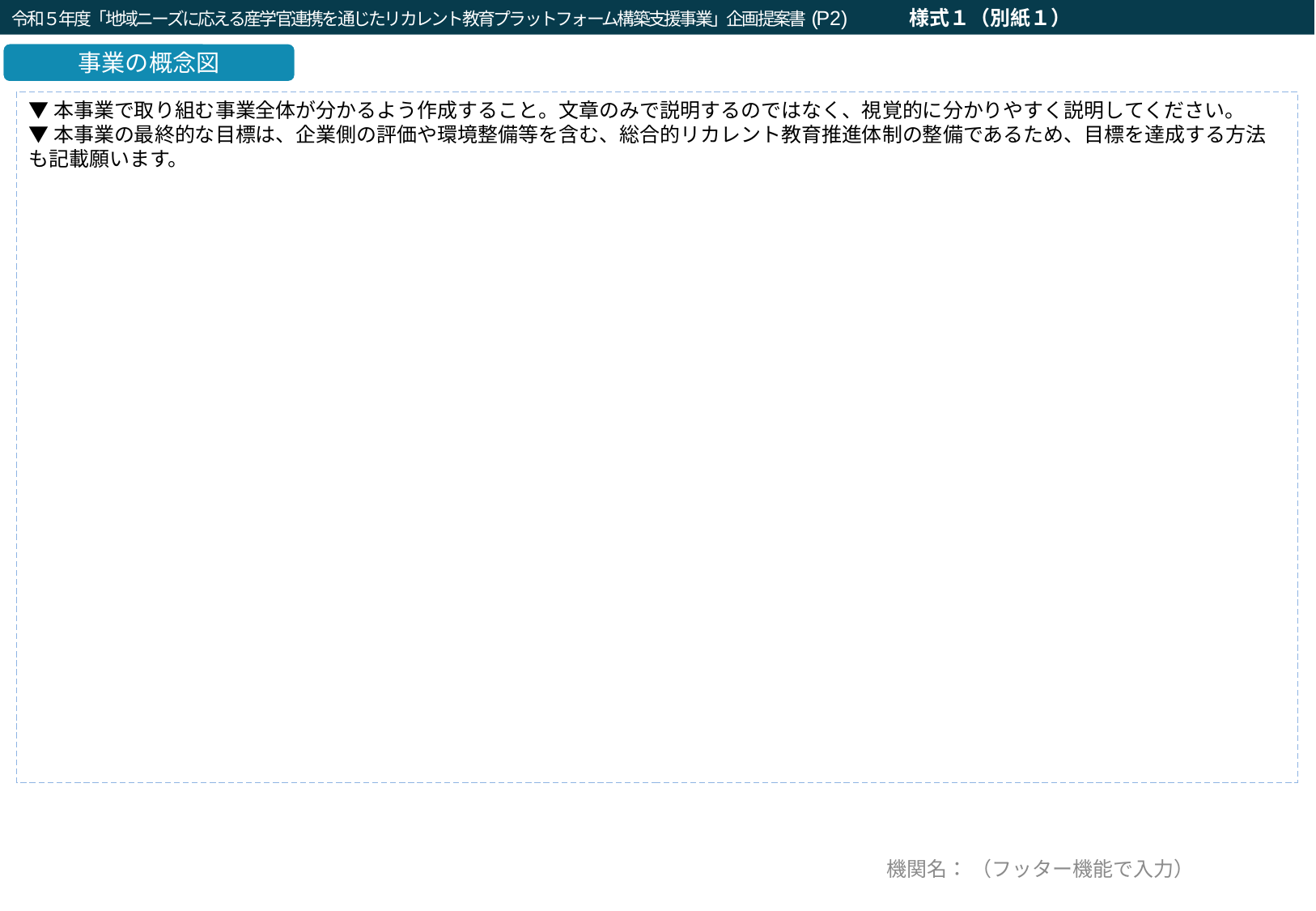

令和５年度「地域ニーズに応える産学官連携を通じたリカレント教育プラットフォーム構築支援事業」企画提案書(P2)　　　様式１（別紙１）
令和３年度「DX等成長分野を中心とした就職・転職支援のためのリカレント教育推進事業」企画提案書（Ⅰ：DXリテラシー）(P2)
事業の概念図
事業の概念図
▼本事業で取り組む事業全体が分かるよう作成すること。文章のみで説明するのではなく、視覚的に分かりやすく説明してください。
▼本事業の最終的な目標は、企業側の評価や環境整備等を含む、総合的リカレント教育推進体制の整備であるため、目標を達成する方法も記載願います。

機関名： （フッター機能で入力）